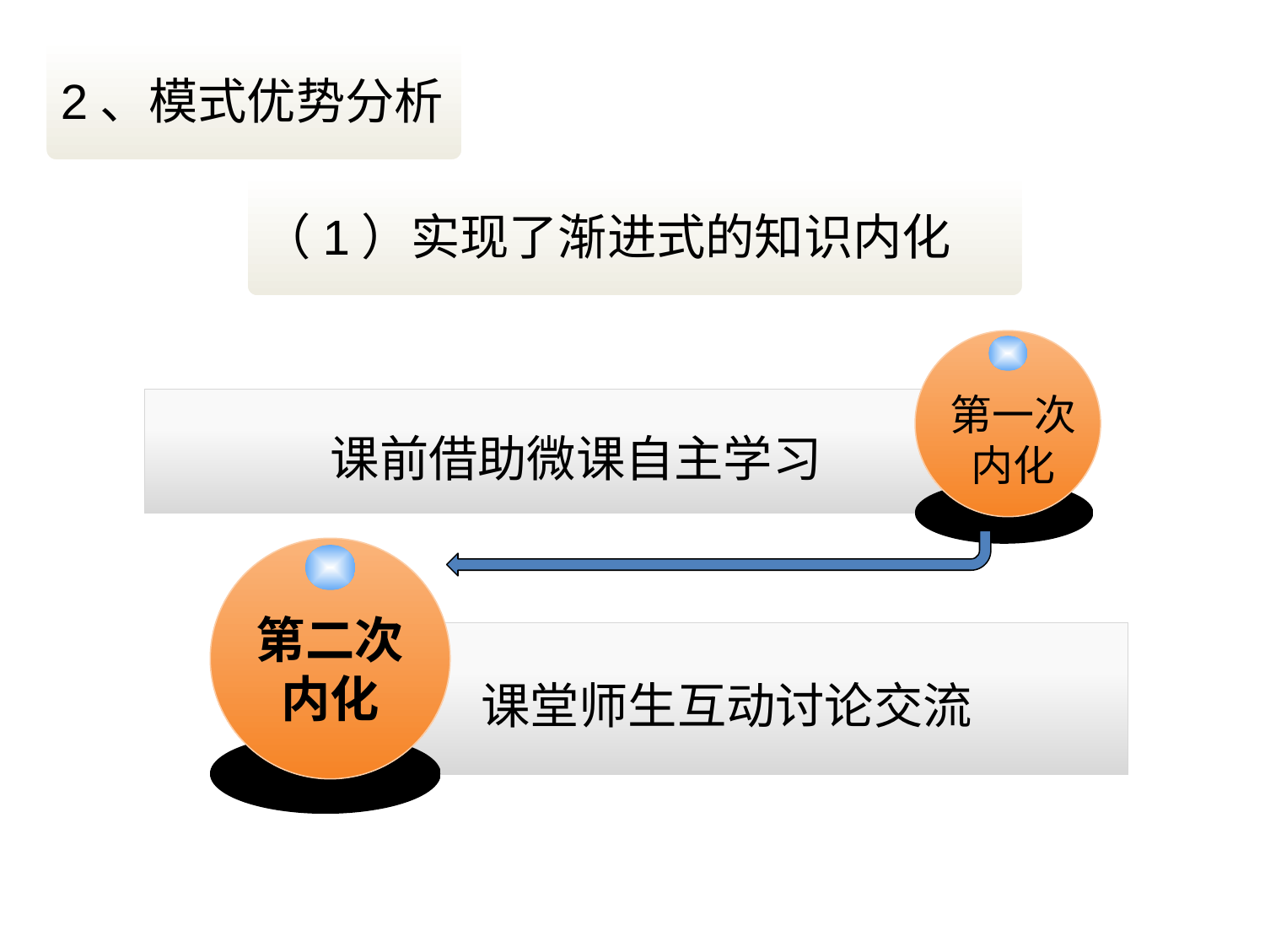

2、模式优势分析

第一次
内化

课前借助微课自主学习

第二次
内化

课堂师生互动讨论交流
（1）实现了渐进式的知识内化